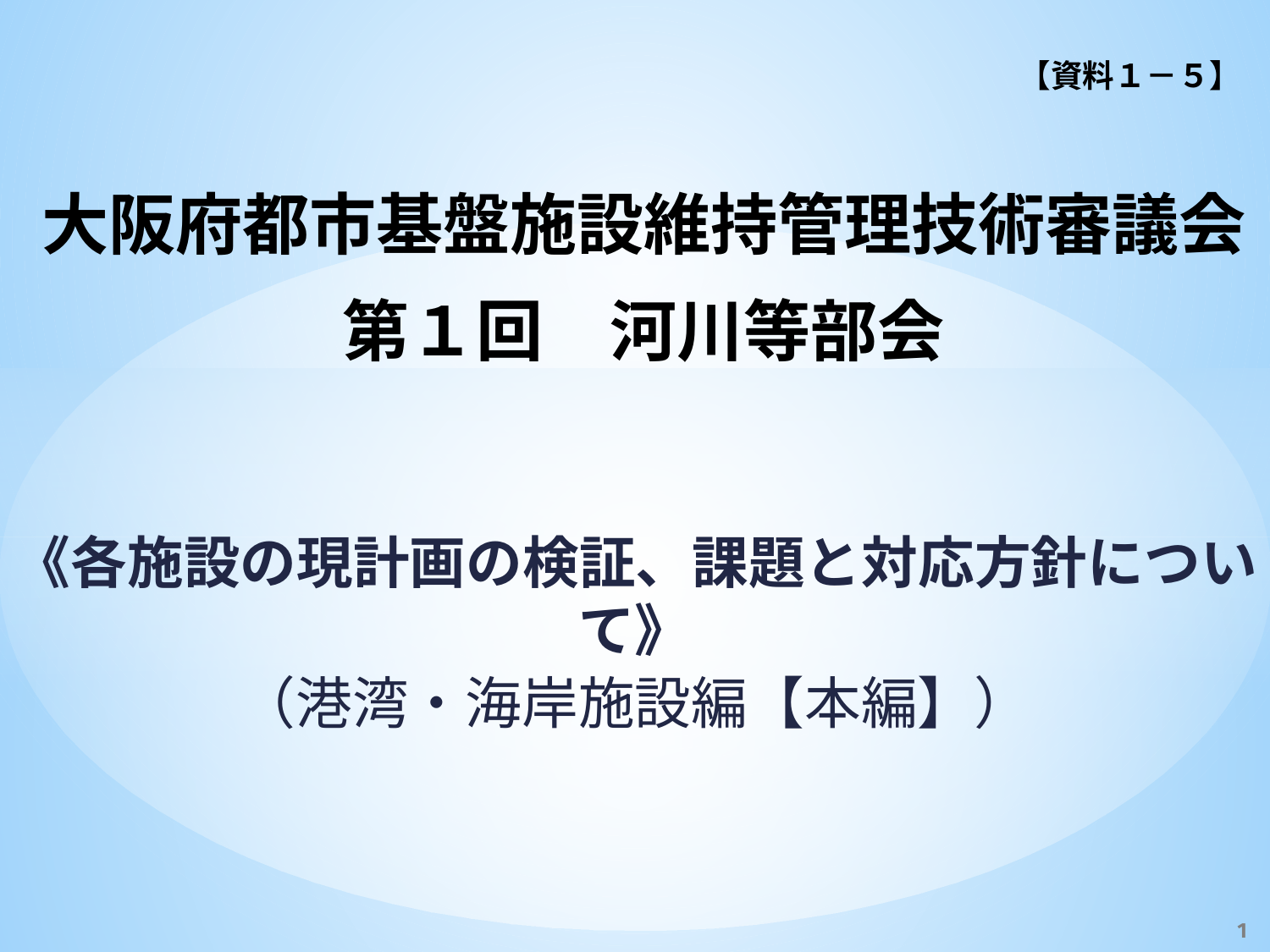

【資料１－５】
# 大阪府都市基盤施設維持管理技術審議会 第１回　河川等部会
《各施設の現計画の検証、課題と対応方針について》
（港湾・海岸施設編【本編】）
1